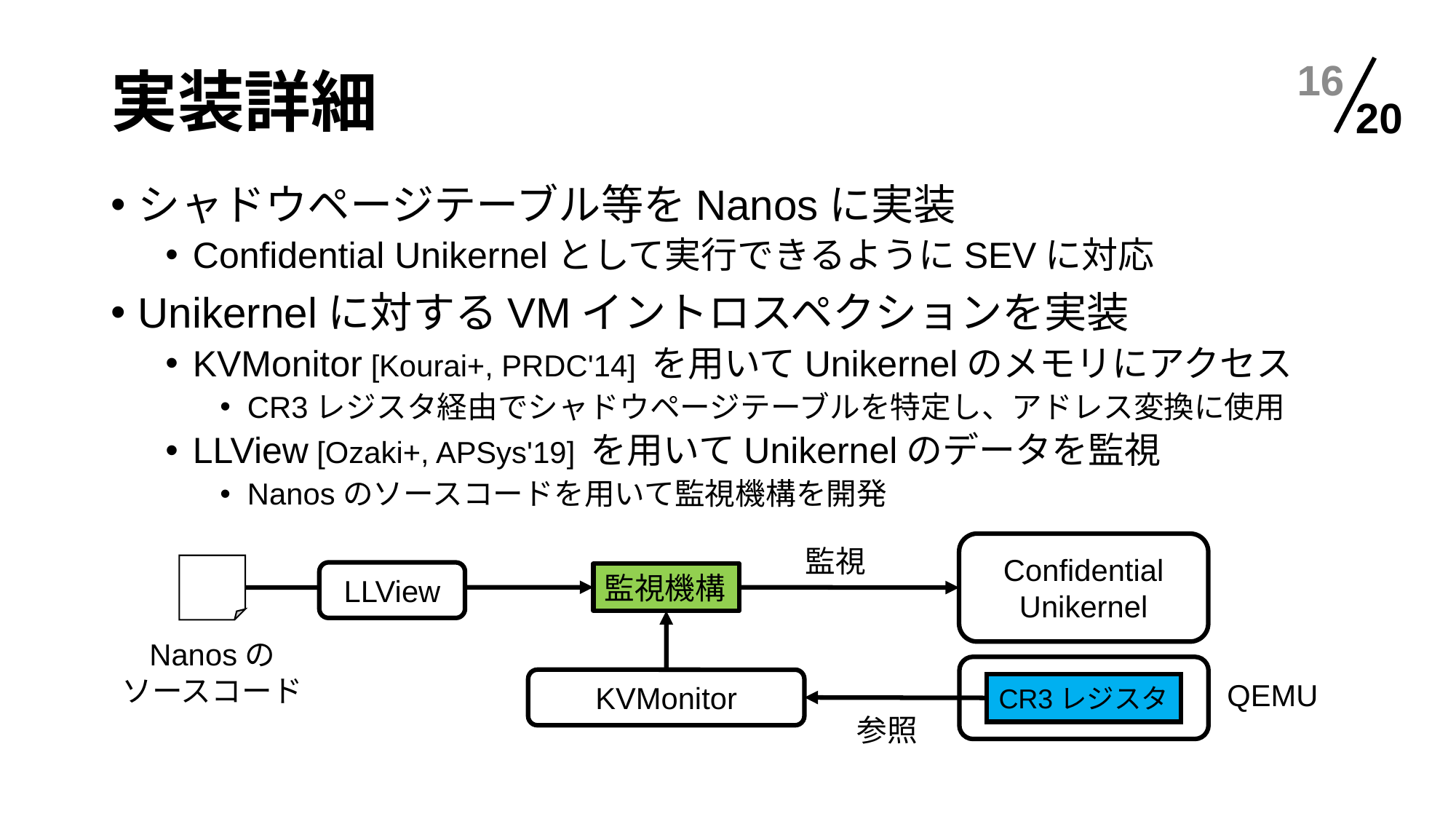

# 実装詳細
16
シャドウページテーブル等をNanosに実装
Confidential Unikernelとして実行できるようにSEVに対応
Unikernelに対するVMイントロスペクションを実装
KVMonitor [Kourai+, PRDC'14] を用いてUnikernelのメモリにアクセス
CR3レジスタ経由でシャドウページテーブルを特定し、アドレス変換に使用
LLView [Ozaki+, APSys'19] を用いてUnikernelのデータを監視
Nanosのソースコードを用いて監視機構を開発
Confidential
Unikernel
監視

LLView
監視機構
Nanosの
ソースコード

KVMonitor
QEMU
CR3レジスタ
参照